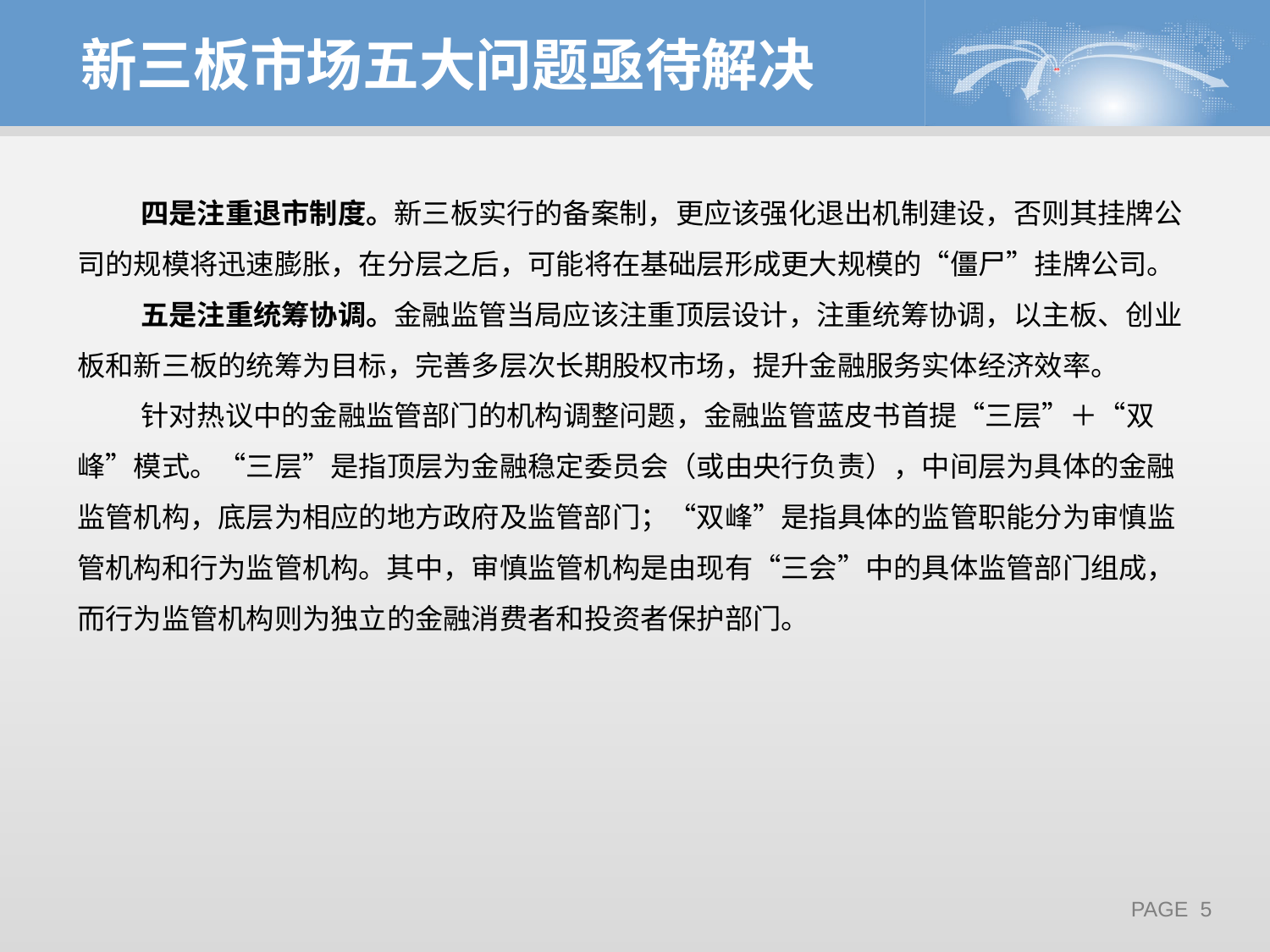

新三板市场五大问题亟待解决
四是注重退市制度。新三板实行的备案制，更应该强化退出机制建设，否则其挂牌公司的规模将迅速膨胀，在分层之后，可能将在基础层形成更大规模的“僵尸”挂牌公司。
五是注重统筹协调。金融监管当局应该注重顶层设计，注重统筹协调，以主板、创业板和新三板的统筹为目标，完善多层次长期股权市场，提升金融服务实体经济效率。
针对热议中的金融监管部门的机构调整问题，金融监管蓝皮书首提“三层”＋“双峰”模式。“三层”是指顶层为金融稳定委员会（或由央行负责），中间层为具体的金融监管机构，底层为相应的地方政府及监管部门；“双峰”是指具体的监管职能分为审慎监管机构和行为监管机构。其中，审慎监管机构是由现有“三会”中的具体监管部门组成，而行为监管机构则为独立的金融消费者和投资者保护部门。